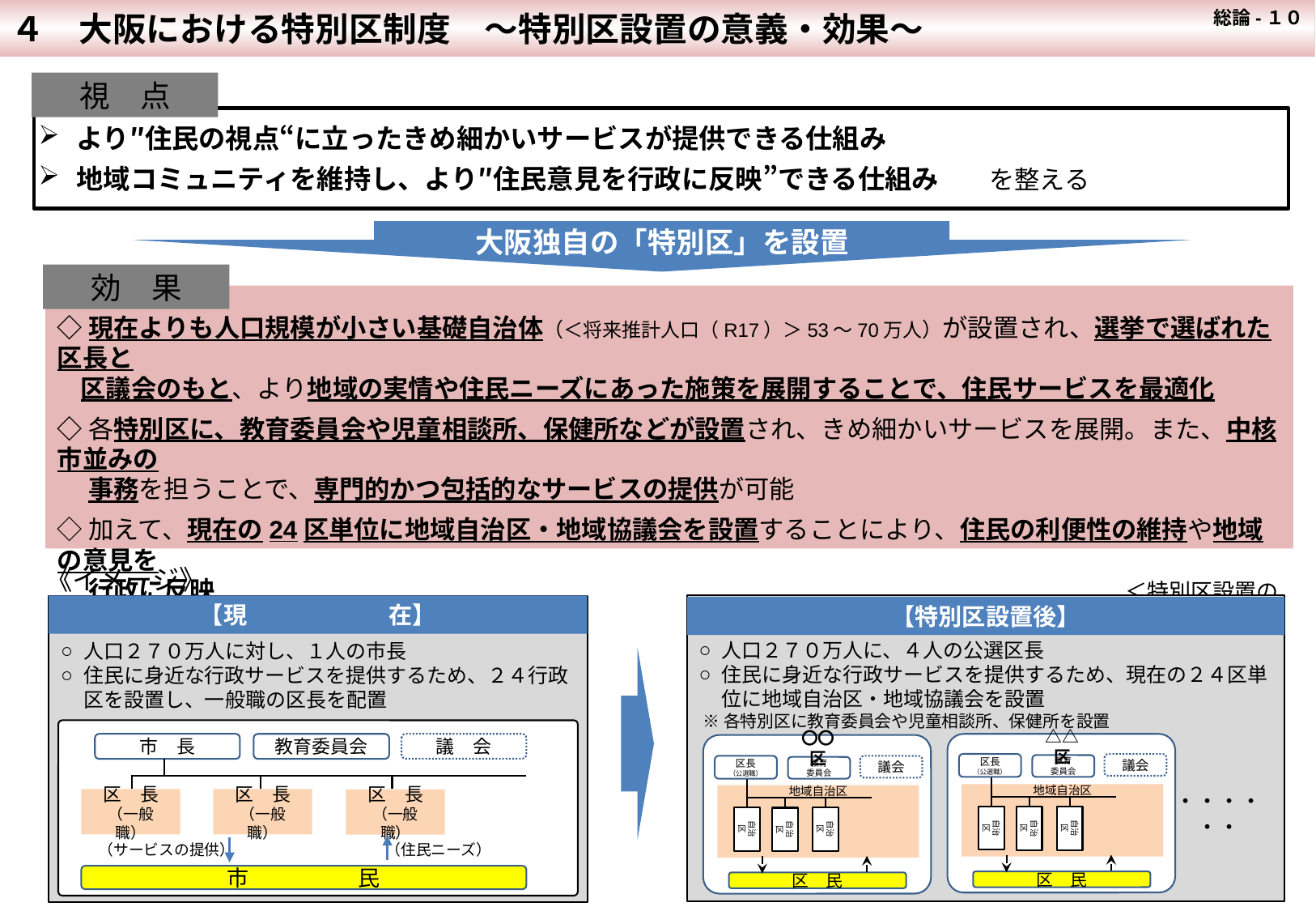

４　大阪における特別区制度　～特別区設置の意義・効果～
 総論-１０
視　点

より″住民の視点“に立ったきめ細かいサービスが提供できる仕組み

地域コミュニティを維持し、より″住民意見を行政に反映”できる仕組み　　を整える
大阪独自の「特別区」を設置

効　果

◇現在よりも人口規模が小さい基礎自治体（＜将来推計人口（R17）＞53～70万人）が設置され、選挙で選ばれた区長と
区議会のもと、より地域の実情や住民ニーズにあった施策を展開することで、住民サービスを最適化

◇各特別区に、教育委員会や児童相談所、保健所などが設置され、きめ細かいサービスを展開。また、中核市並みの
　 事務を担うことで、専門的かつ包括的なサービスの提供が可能

◇加えて、現在の24区単位に地域自治区・地域協議会を設置することにより、住民の利便性の維持や地域の意見を
　 行政に反映　　　　　　　　　　　　　　　　　　　　　　　　　　　　　　　　　　　　＜特別区設置の効果例は総論-１２以降を参照＞
《イメージ》
【現　　　　　　在】

人口２７０万人に、４人の公選区長
住民に身近な行政サービスを提供するため、現在の２４区単位に地域自治区・地域協議会を設置
 ※各特別区に教育委員会や児童相談所、保健所を設置

人口２７０万人に対し、１人の市長
住民に身近な行政サービスを提供するため、２４行政区を設置し、一般職の区長を配置
【特別区設置後】

△△ 区

区長
（公選職）
議会
教育
委員会

地域自治区

自治区
自治区
自治区
区　民
〇〇 区

区長
（公選職）
議会
教育
委員会

地域自治区

自治区
自治区
自治区
区　民
市　長
教育委員会
議　会
区　長
（一般職）
区　長
（一般職）
区　長
（一般職）
（サービスの提供）
（住民ニーズ）
市　　　　　民

・・・・・・